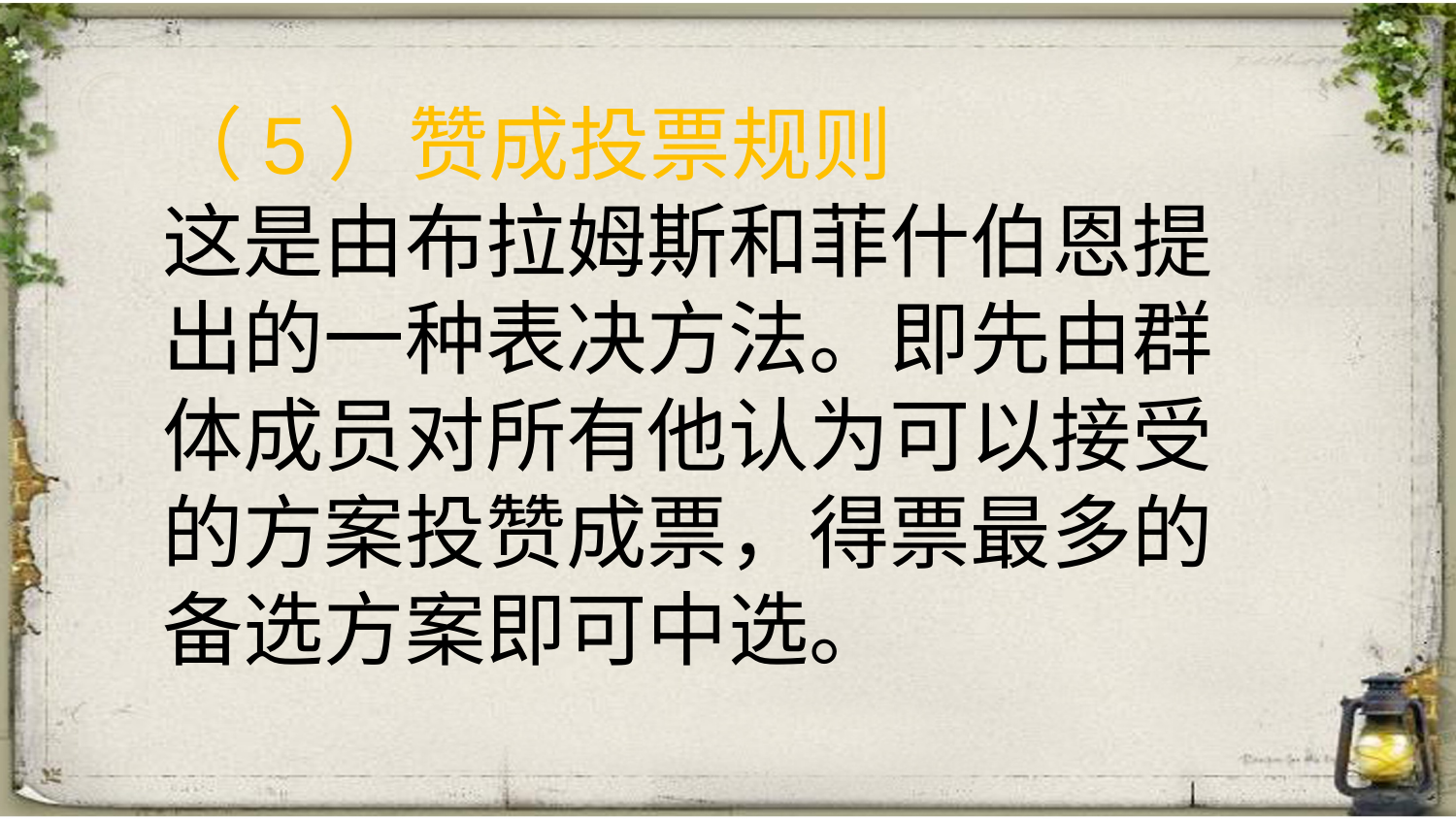

（5）赞成投票规则
这是由布拉姆斯和菲什伯恩提出的一种表决方法。即先由群体成员对所有他认为可以接受的方案投赞成票，得票最多的备选方案即可中选。